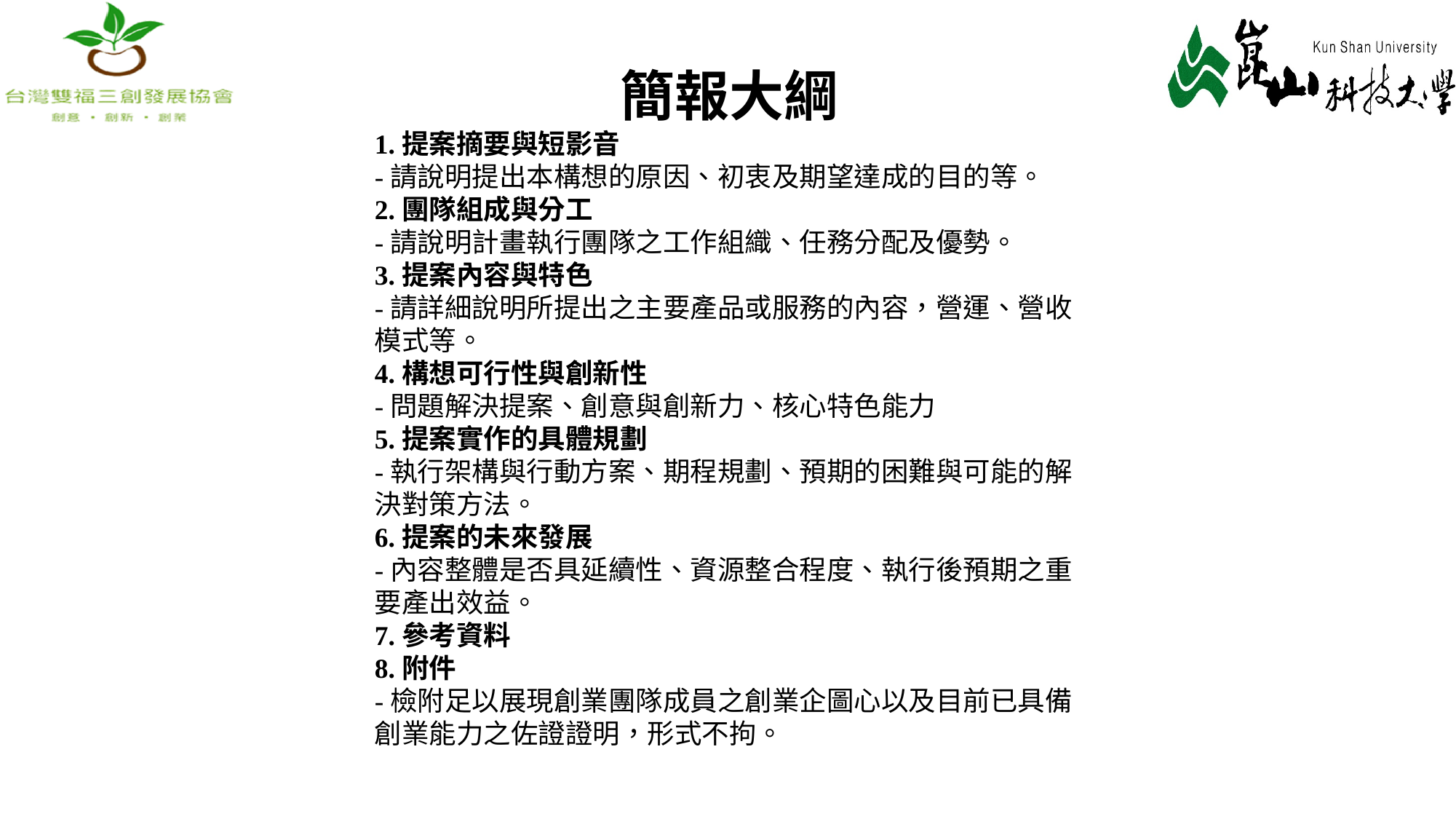

簡報大綱
1.提案摘要與短影音
-請說明提出本構想的原因、初衷及期望達成的目的等。
2.團隊組成與分工
-請說明計畫執行團隊之工作組織、任務分配及優勢。
3.提案內容與特色
-請詳細說明所提出之主要產品或服務的內容，營運、營收模式等。
4.構想可行性與創新性
-問題解決提案、創意與創新力、核心特色能力
5.提案實作的具體規劃
-執行架構與行動方案、期程規劃、預期的困難與可能的解決對策方法。
6.提案的未來發展
-內容整體是否具延續性、資源整合程度、執行後預期之重要產出效益。
7.參考資料
8.附件
-檢附足以展現創業團隊成員之創業企圖心以及目前已具備創業能力之佐證證明，形式不拘。